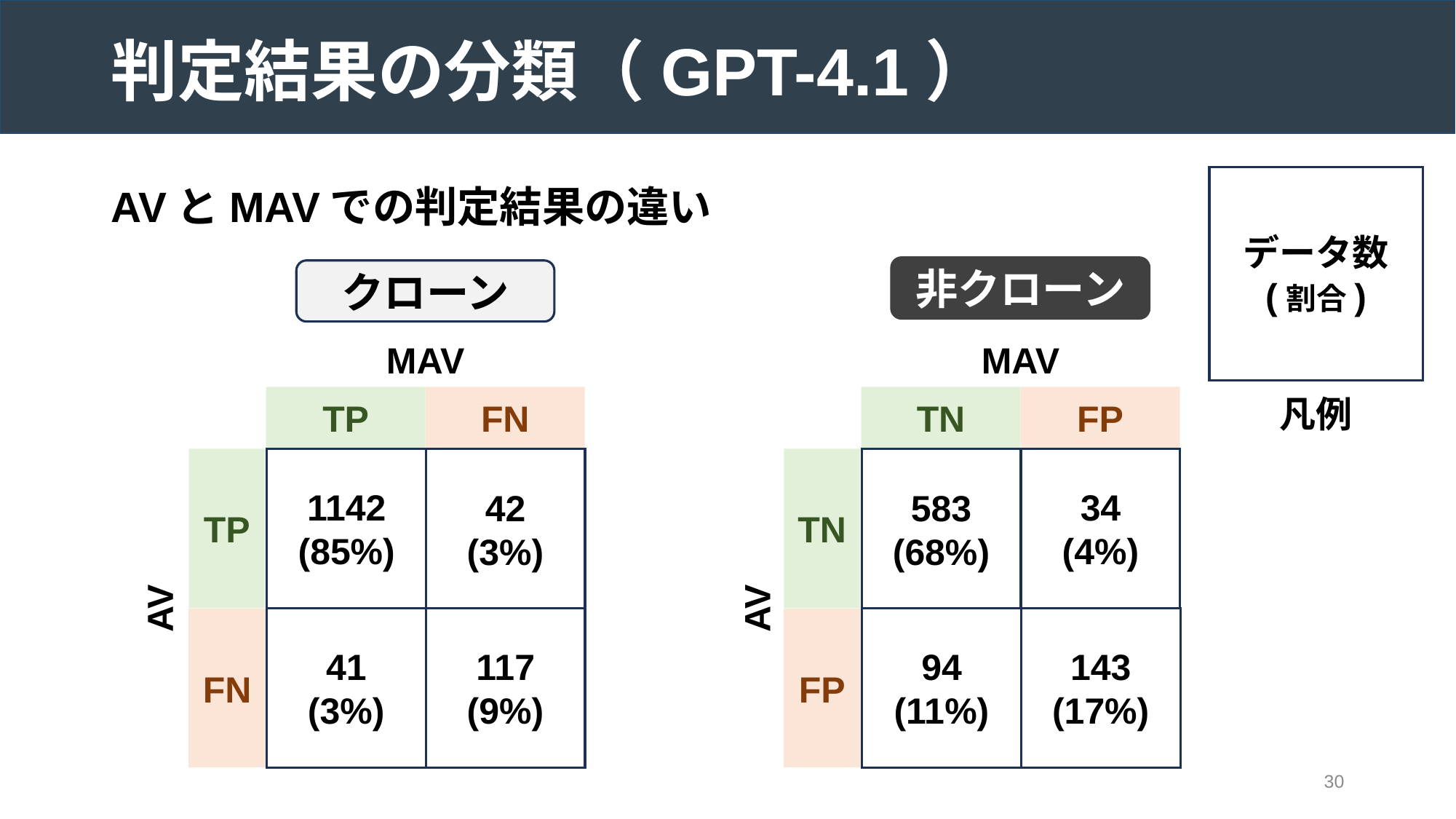

# 判定結果の分類（GPT-4.1）
データ数
(割合)
AVとMAVでの判定結果の違い
非クローン
クローン
MAV
MAV
凡例
TP
FN
TN
FP
TP
TN
1142
(85%)
34
(4%)
42
(3%)
583
(68%)
AV
AV
41
(3%)
117
(9%)
94
(11%)
143
(17%)
FN
FP
30